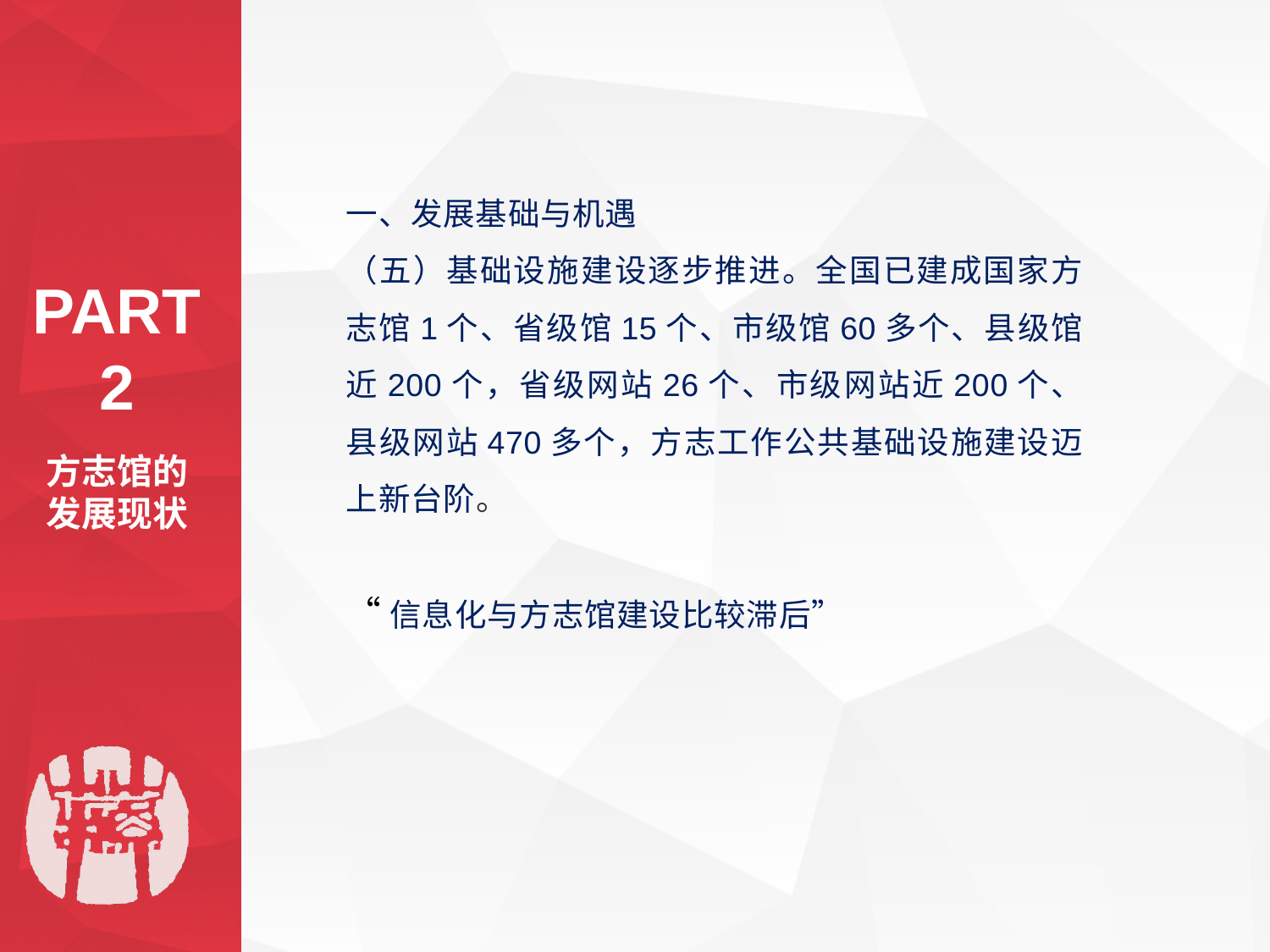

一、发展基础与机遇
（五）基础设施建设逐步推进。全国已建成国家方志馆1个、省级馆15个、市级馆60多个、县级馆近200个，省级网站26个、市级网站近200个、县级网站470多个，方志工作公共基础设施建设迈上新台阶。
PART 2
方志馆的发展现状
“信息化与方志馆建设比较滞后”